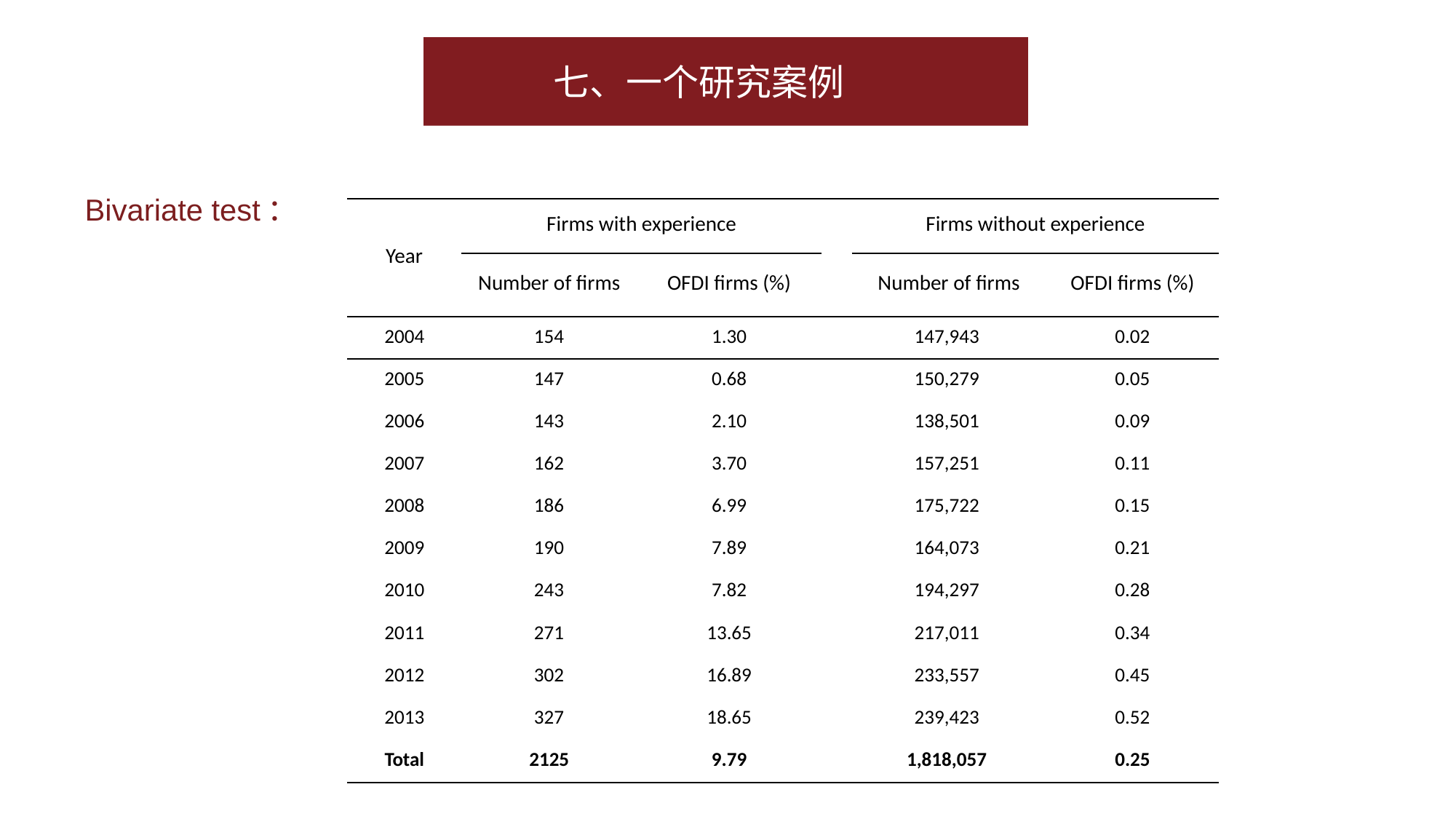

七、一个研究案例
Bivariate test：

| Year | Firms with experience |  |  | Firms without experience |  |
| --- | --- | --- | --- | --- | --- |
|  | Number of firms | OFDI firms (%) |  | Number of firms | OFDI firms (%) |
| 2004 | 154 | 1.30 |  | 147,943 | 0.02 |
| 2005 | 147 | 0.68 |  | 150,279 | 0.05 |
| 2006 | 143 | 2.10 |  | 138,501 | 0.09 |
| 2007 | 162 | 3.70 |  | 157,251 | 0.11 |
| 2008 | 186 | 6.99 |  | 175,722 | 0.15 |
| 2009 | 190 | 7.89 |  | 164,073 | 0.21 |
| 2010 | 243 | 7.82 |  | 194,297 | 0.28 |
| 2011 | 271 | 13.65 |  | 217,011 | 0.34 |
| 2012 | 302 | 16.89 |  | 233,557 | 0.45 |
| 2013 | 327 | 18.65 |  | 239,423 | 0.52 |
| Total | 2125 | 9.79 |  | 1,818,057 | 0.25 |